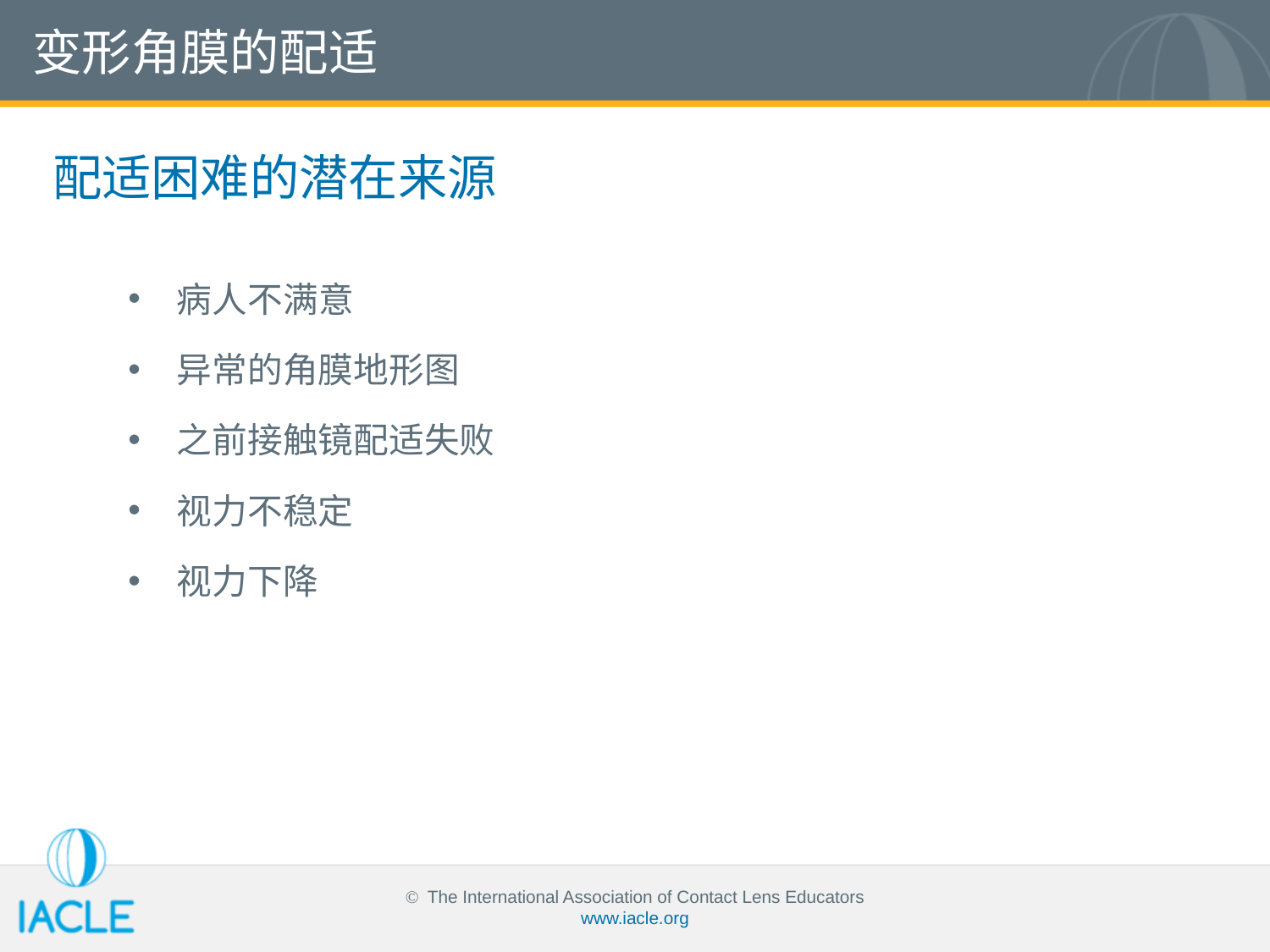

变形角膜的配适
配适困难的潜在来源
病人不满意
异常的角膜地形图
之前接触镜配适失败
视力不稳定
视力下降